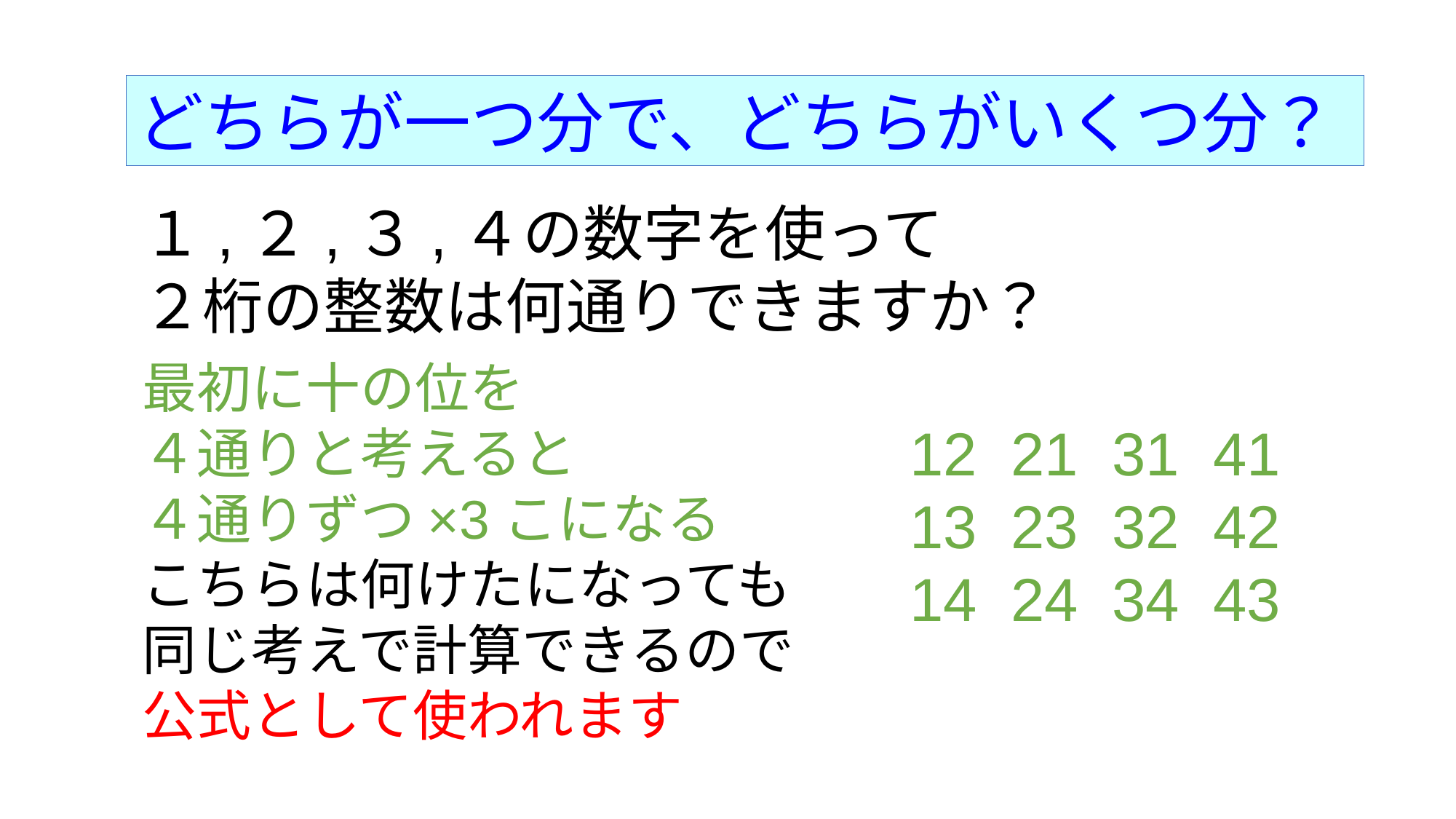

どちらが一つ分で、どちらがいくつ分？
１,２,３,４の数字を使って
２桁の整数は何通りできますか？
最初に十の位を
４通りと考えると
４通りずつ×3こになる
こちらは何けたになっても
同じ考えで計算できるので
公式として使われます
12  21  31  41
13  23  32  42
14  24  34  43